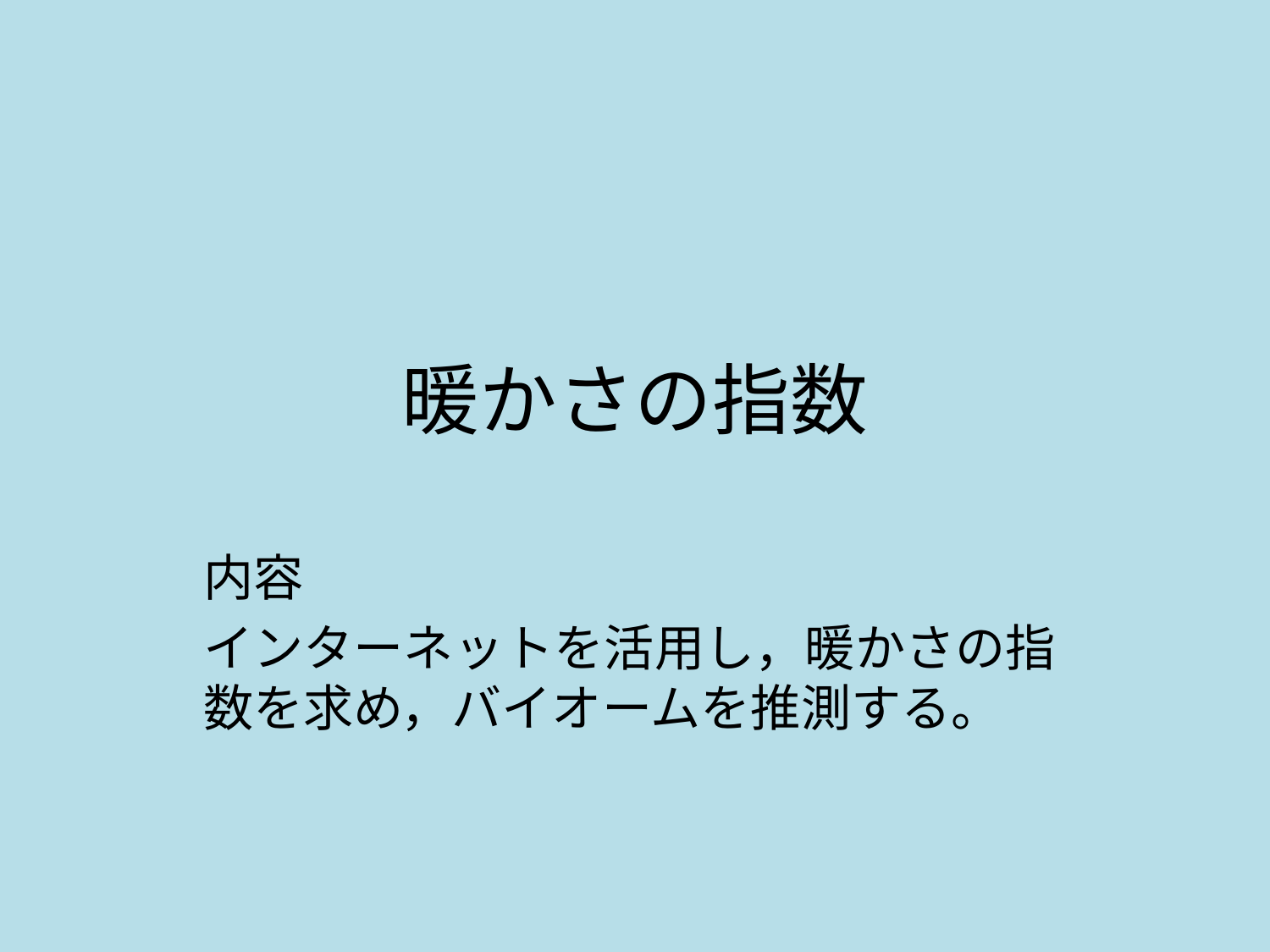

# 暖かさの指数
内容
インターネットを活用し，暖かさの指数を求め，バイオームを推測する。